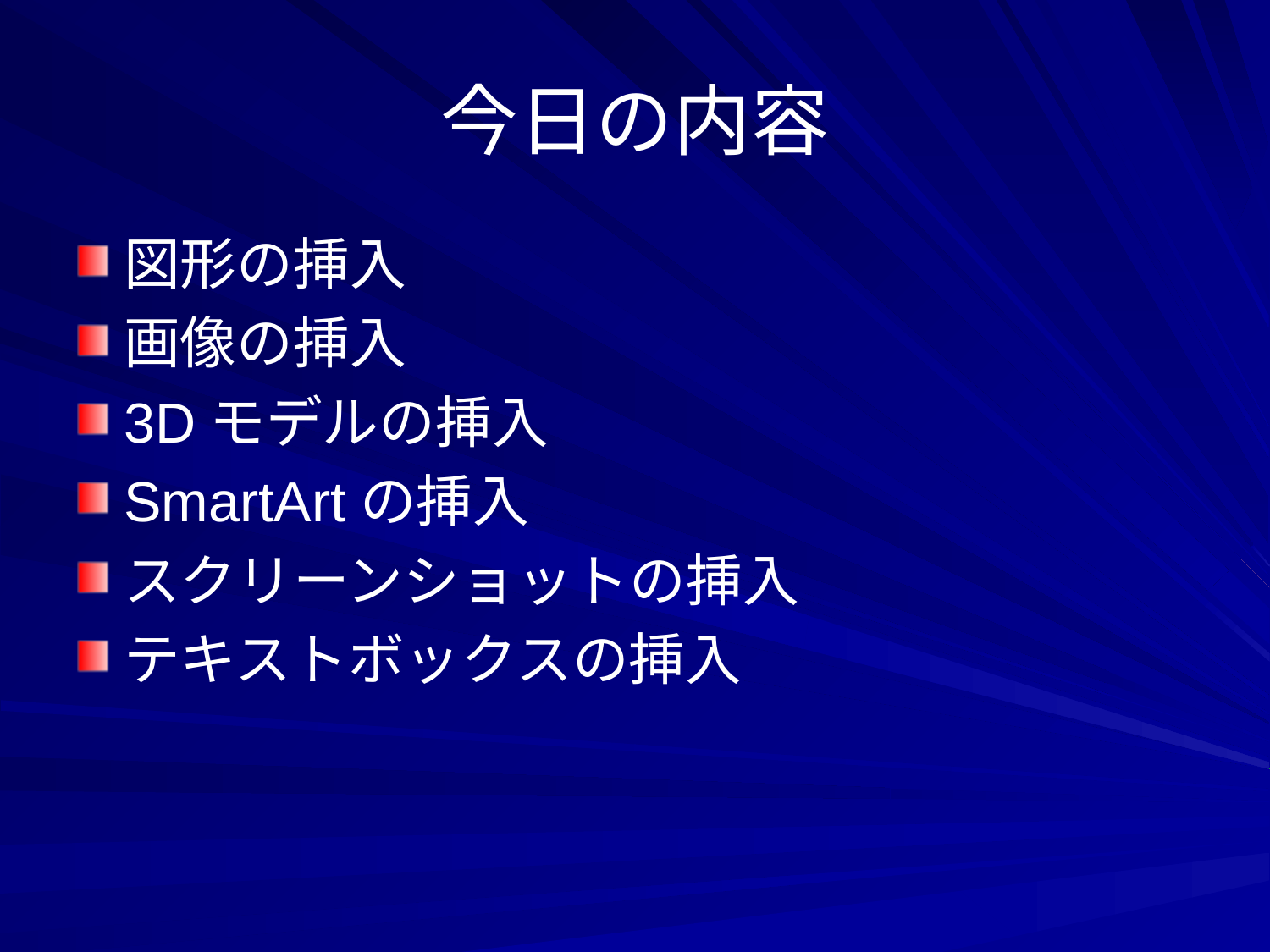

# 今日の内容
図形の挿入
画像の挿入
3Dモデルの挿入
SmartArtの挿入
スクリーンショットの挿入
テキストボックスの挿入